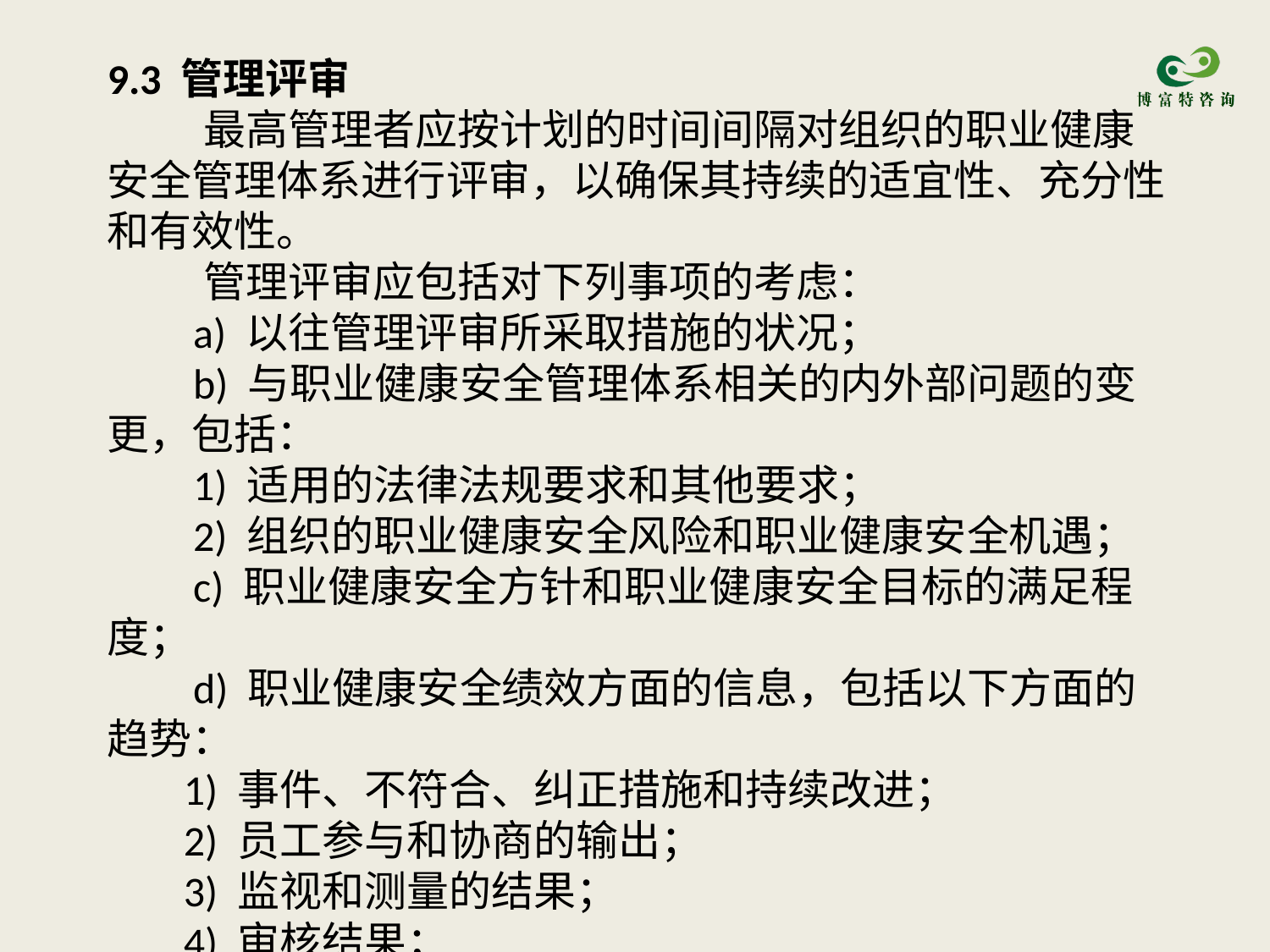

9.3 管理评审
         最高管理者应按计划的时间间隔对组织的职业健康安全管理体系进行评审，以确保其持续的适宜性、充分性和有效性。
         管理评审应包括对下列事项的考虑：
         a) 以往管理评审所采取措施的状况；
         b) 与职业健康安全管理体系相关的内外部问题的变更，包括：
         1) 适用的法律法规要求和其他要求；
         2) 组织的职业健康安全风险和职业健康安全机遇；
         c) 职业健康安全方针和职业健康安全目标的满足程度；
         d) 职业健康安全绩效方面的信息，包括以下方面的趋势：
        1) 事件、不符合、纠正措施和持续改进；
        2) 员工参与和协商的输出；
        3) 监视和测量的结果；
        4) 审核结果；